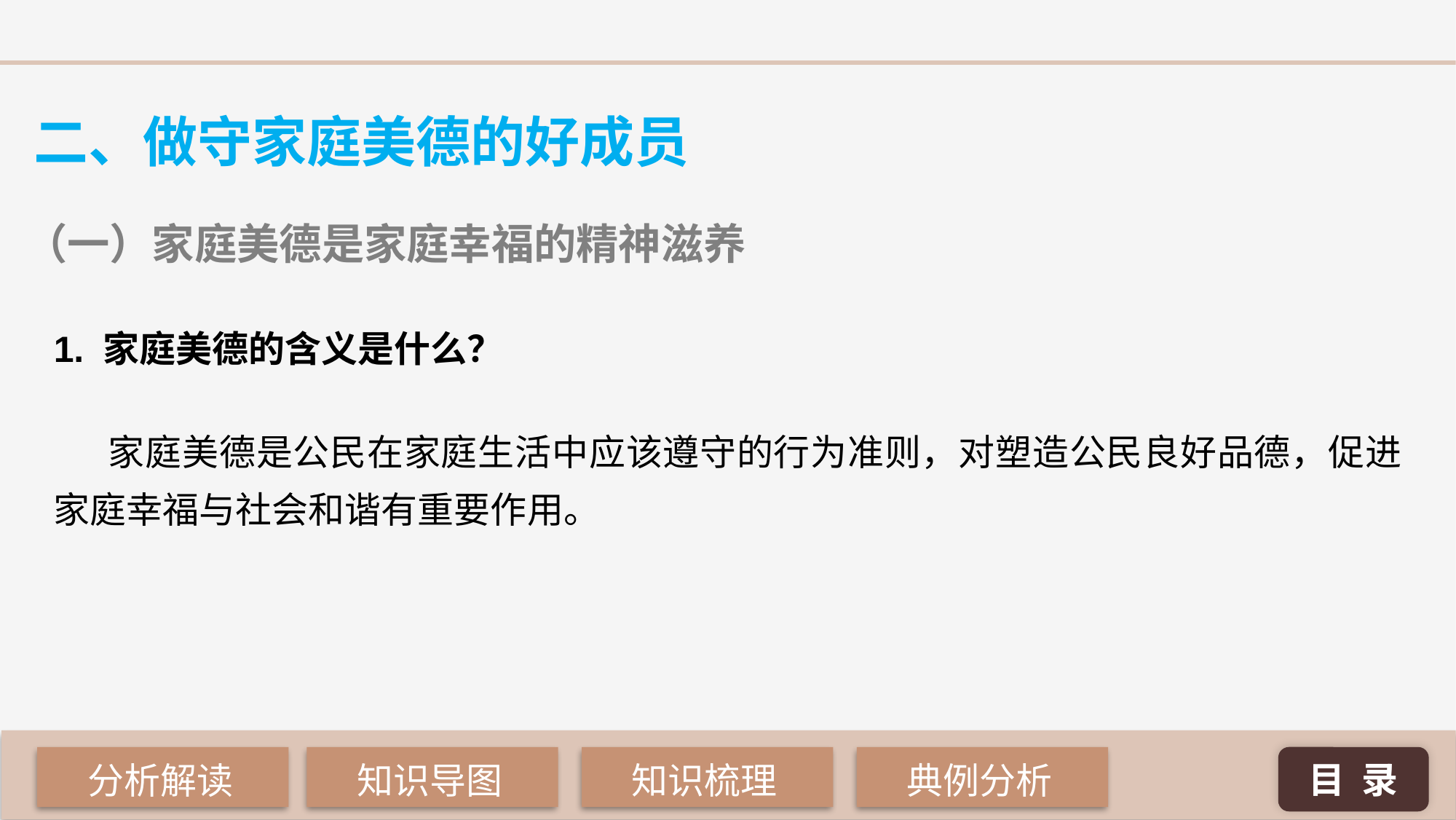

二、做守家庭美德的好成员
（一）家庭美德是家庭幸福的精神滋养
1. 家庭美德的含义是什么？
家庭美德是公民在家庭生活中应该遵守的行为准则，对塑造公民良好品德，促进家庭幸福与社会和谐有重要作用。